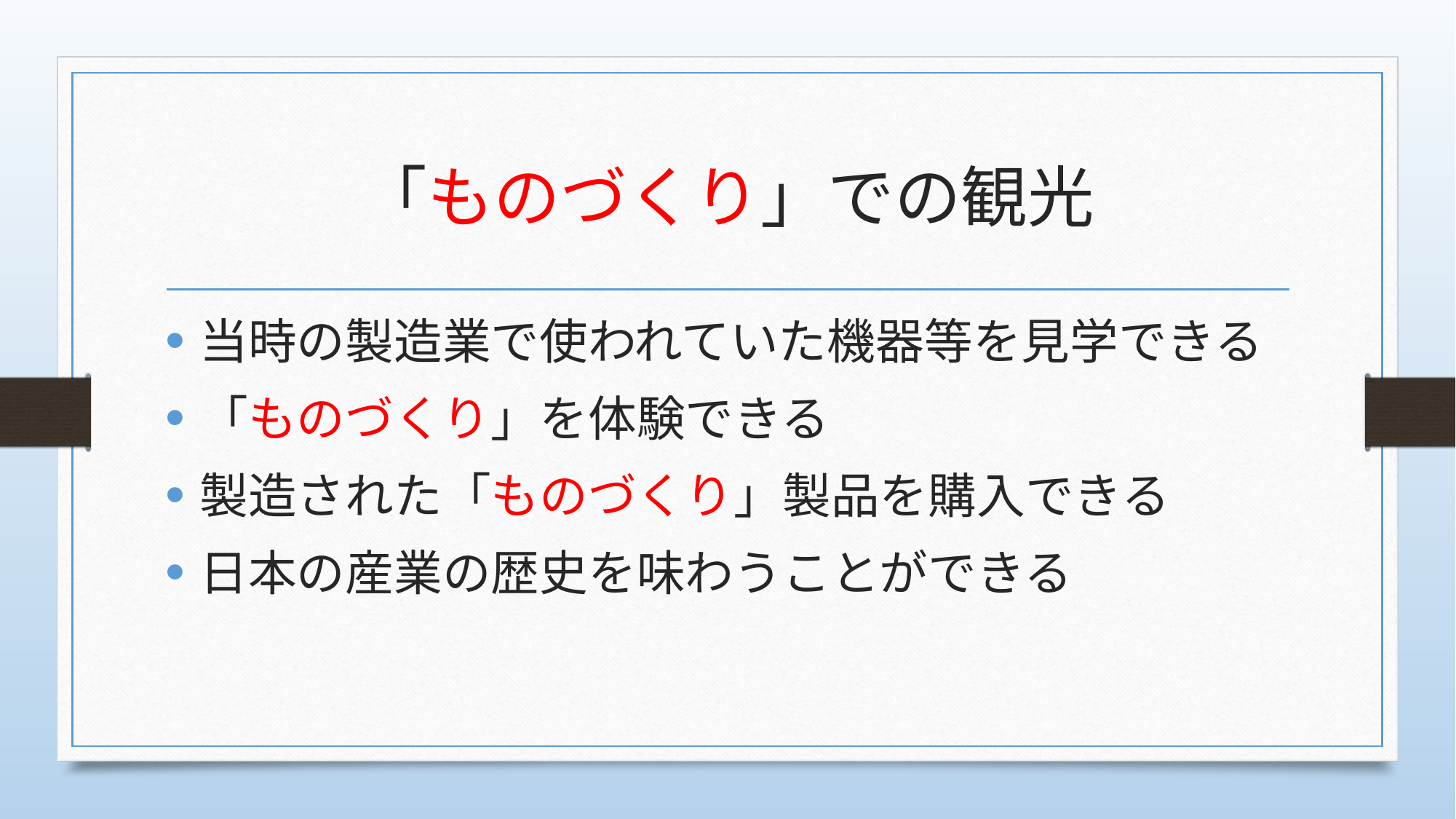

# 「ものづくり」での観光
当時の製造業で使われていた機器等を見学できる
「ものづくり」を体験できる
製造された「ものづくり」製品を購入できる
日本の産業の歴史を味わうことができる